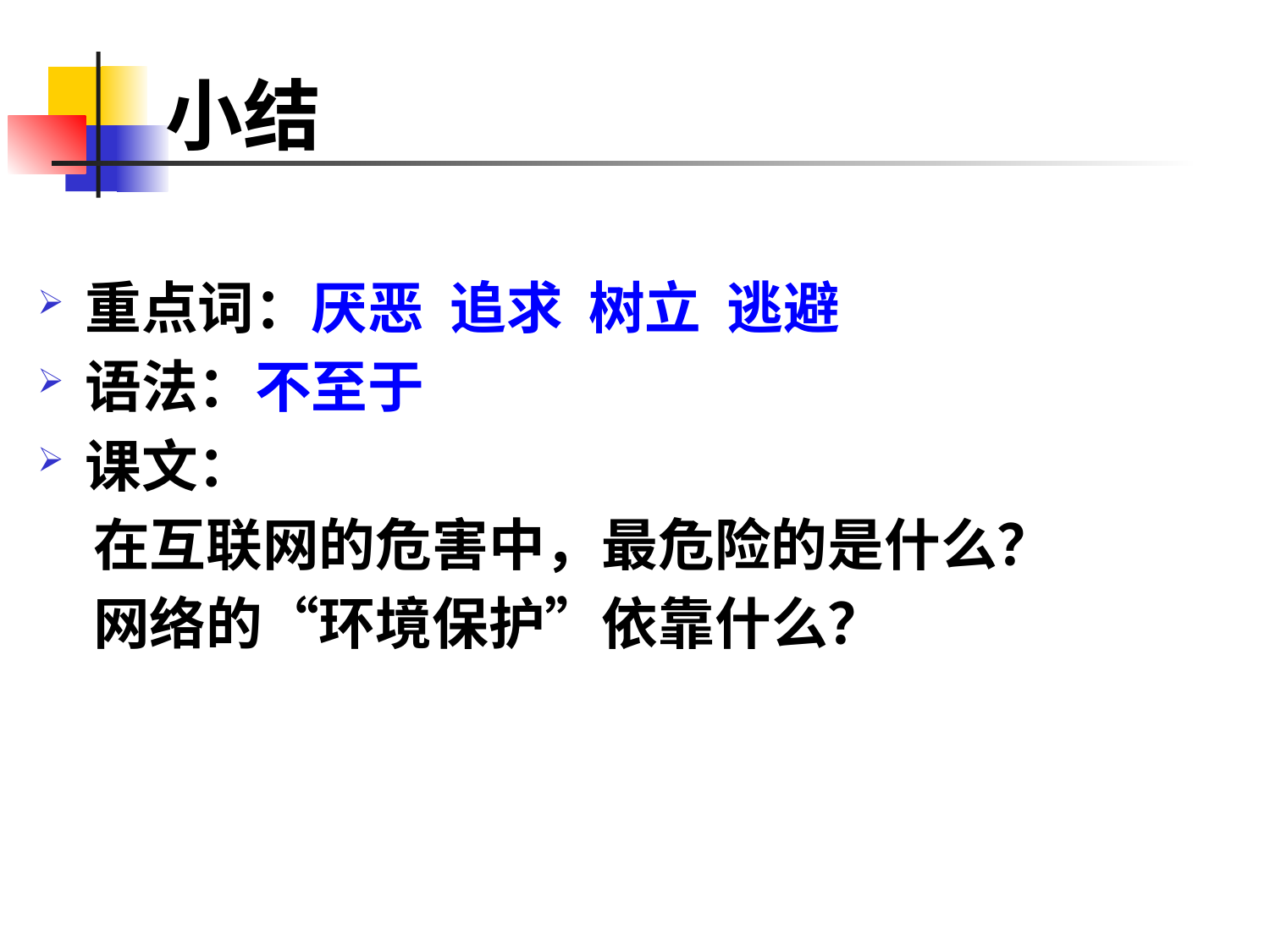

# 小结
重点词：厌恶  追求  树立  逃避
语法：不至于
课文：
在互联网的危害中，最危险的是什么？
网络的“环境保护”依靠什么？